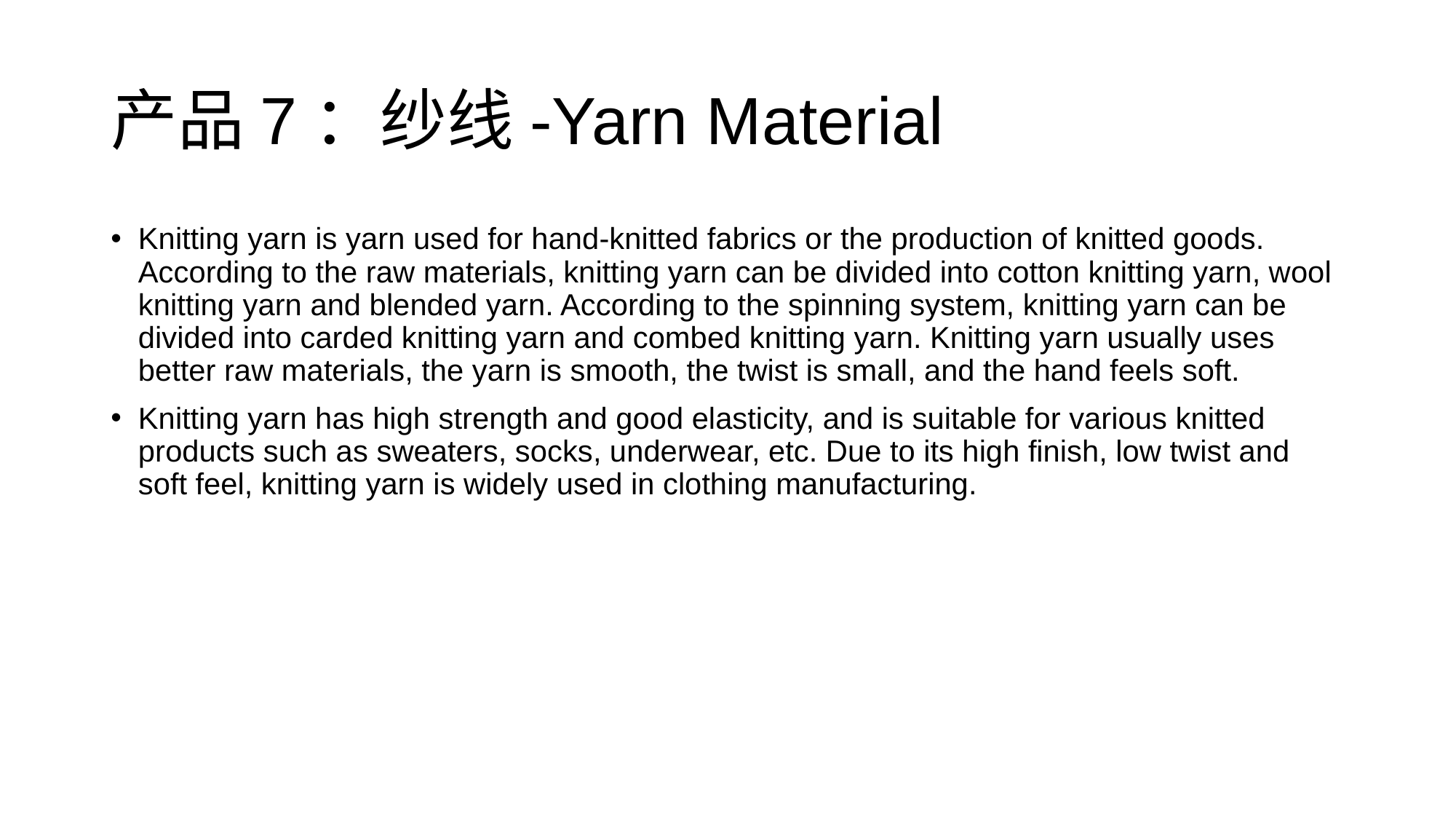

# 产品7：纱线-Yarn Material
‌Knitting yarn‌ is yarn used for hand-knitted fabrics or the production of knitted goods. According to the raw materials, knitting yarn can be divided into cotton knitting yarn, wool knitting yarn and blended yarn. According to the spinning system, knitting yarn can be divided into carded knitting yarn and combed knitting yarn. Knitting yarn usually uses better raw materials, the yarn is smooth, the twist is small, and the hand feels soft.
Knitting yarn has high strength and good elasticity, and is suitable for various knitted products such as sweaters, socks, underwear, etc. Due to its high finish, low twist and soft feel, knitting yarn is widely used in clothing manufacturing.